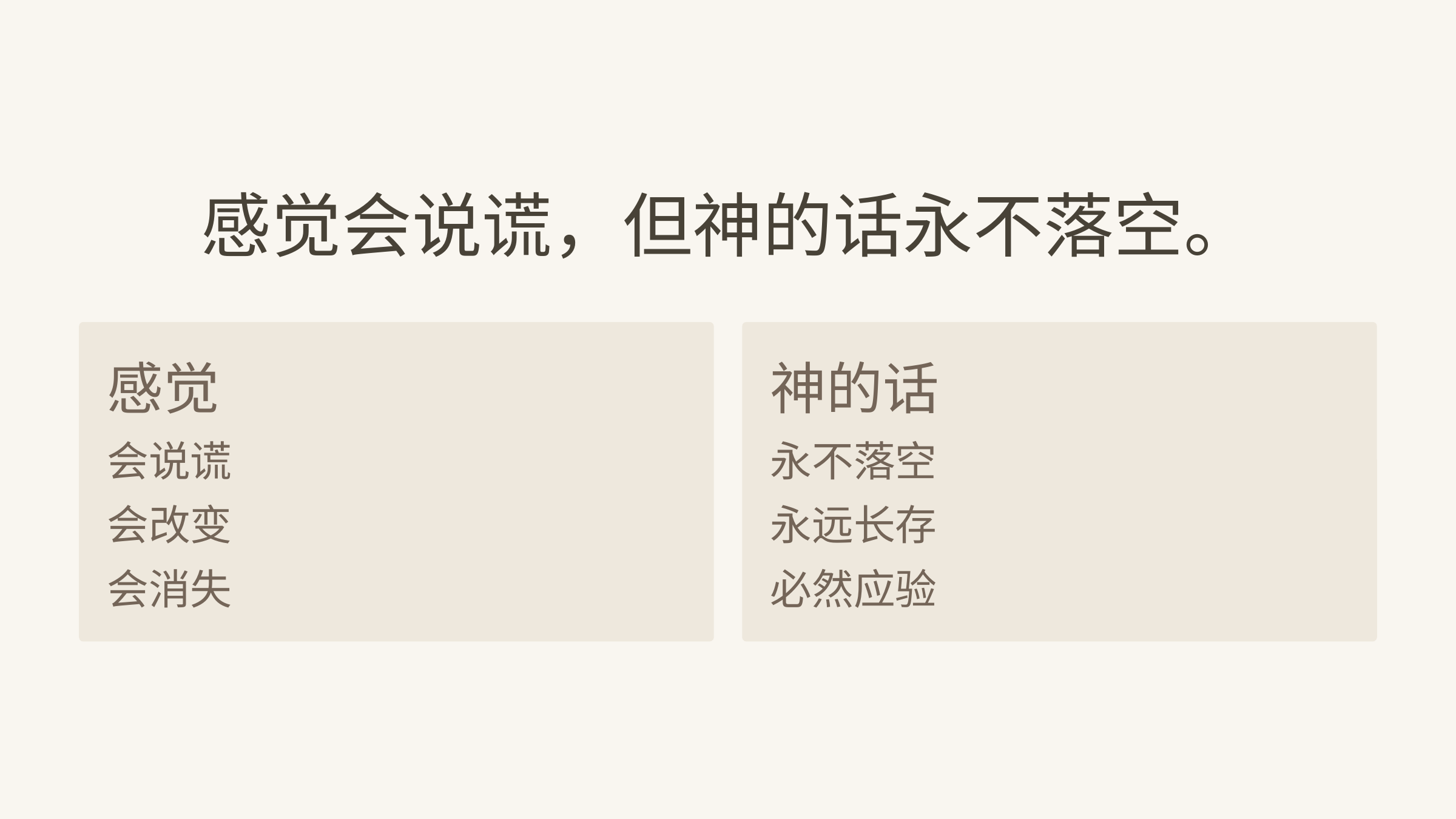

感觉会说谎，但神的话永不落空。

感觉
神的话
会说谎
永不落空
会改变
永远长存
会消失
必然应验